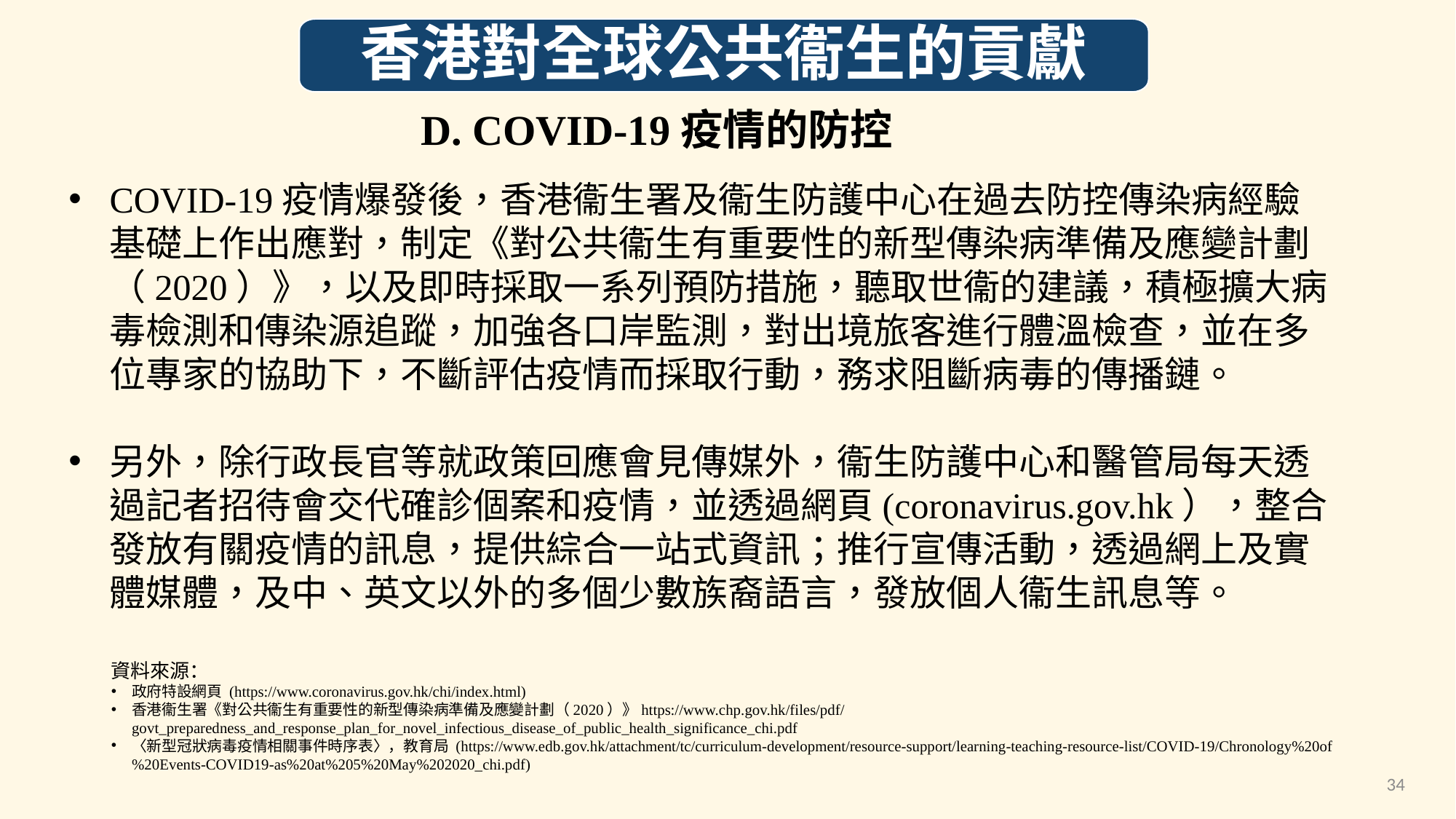

香港對全球公共衞生的貢獻
D. COVID-19疫情的防控
COVID-19疫情爆發後，香港衞生署及衞生防護中心在過去防控傳染病經驗基礎上作出應對，制定《對公共衞生有重要性的新型傳染病準備及應變計劃（2020）》，以及即時採取一系列預防措施，聽取世衞的建議，積極擴大病毒檢測和傳染源追蹤，加強各口岸監測，對出境旅客進行體溫檢查，並在多位專家的協助下，不斷評估疫情而採取行動，務求阻斷病毒的傳播鏈。

另外，除行政長官等就政策回應會見傳媒外，衞生防護中心和醫管局每天透過記者招待會交代確診個案和疫情，並透過網頁(coronavirus.gov.hk），整合發放有關疫情的訊息，提供綜合一站式資訊；推行宣傳活動，透過網上及實體媒體，及中、英文以外的多個少數族裔語言，發放個人衞生訊息等。
資料來源：
政府特設網頁 (https://www.coronavirus.gov.hk/chi/index.html)
香港衞生署《對公共衞生有重要性的新型傳染病準備及應變計劃（2020）》https://www.chp.gov.hk/files/pdf/govt_preparedness_and_response_plan_for_novel_infectious_disease_of_public_health_significance_chi.pdf
〈新型冠狀病毒疫情相關事件時序表〉，教育局 (https://www.edb.gov.hk/attachment/tc/curriculum-development/resource-support/learning-teaching-resource-list/COVID-19/Chronology%20of%20Events-COVID19-as%20at%205%20May%202020_chi.pdf)
34